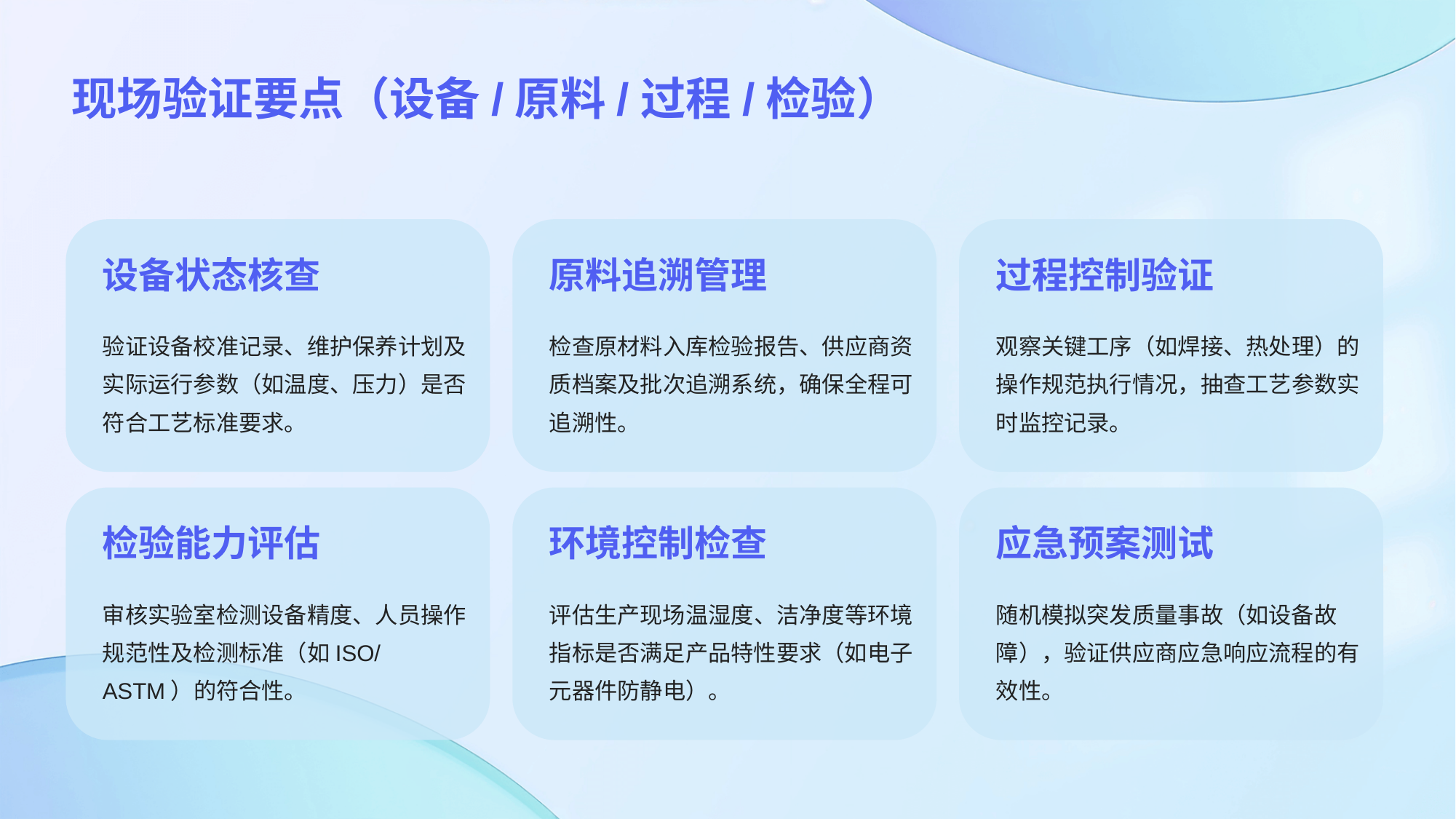

现场验证要点（设备/原料/过程/检验）

设备状态核查
原料追溯管理
过程控制验证
验证设备校准记录、维护保养计划及实际运行参数（如温度、压力）是否符合工艺标准要求。
检查原材料入库检验报告、供应商资质档案及批次追溯系统，确保全程可追溯性。
观察关键工序（如焊接、热处理）的操作规范执行情况，抽查工艺参数实时监控记录。

检验能力评估
环境控制检查
应急预案测试
审核实验室检测设备精度、人员操作规范性及检测标准（如ISO/ASTM）的符合性。
评估生产现场温湿度、洁净度等环境指标是否满足产品特性要求（如电子元器件防静电）。
随机模拟突发质量事故（如设备故障），验证供应商应急响应流程的有效性。